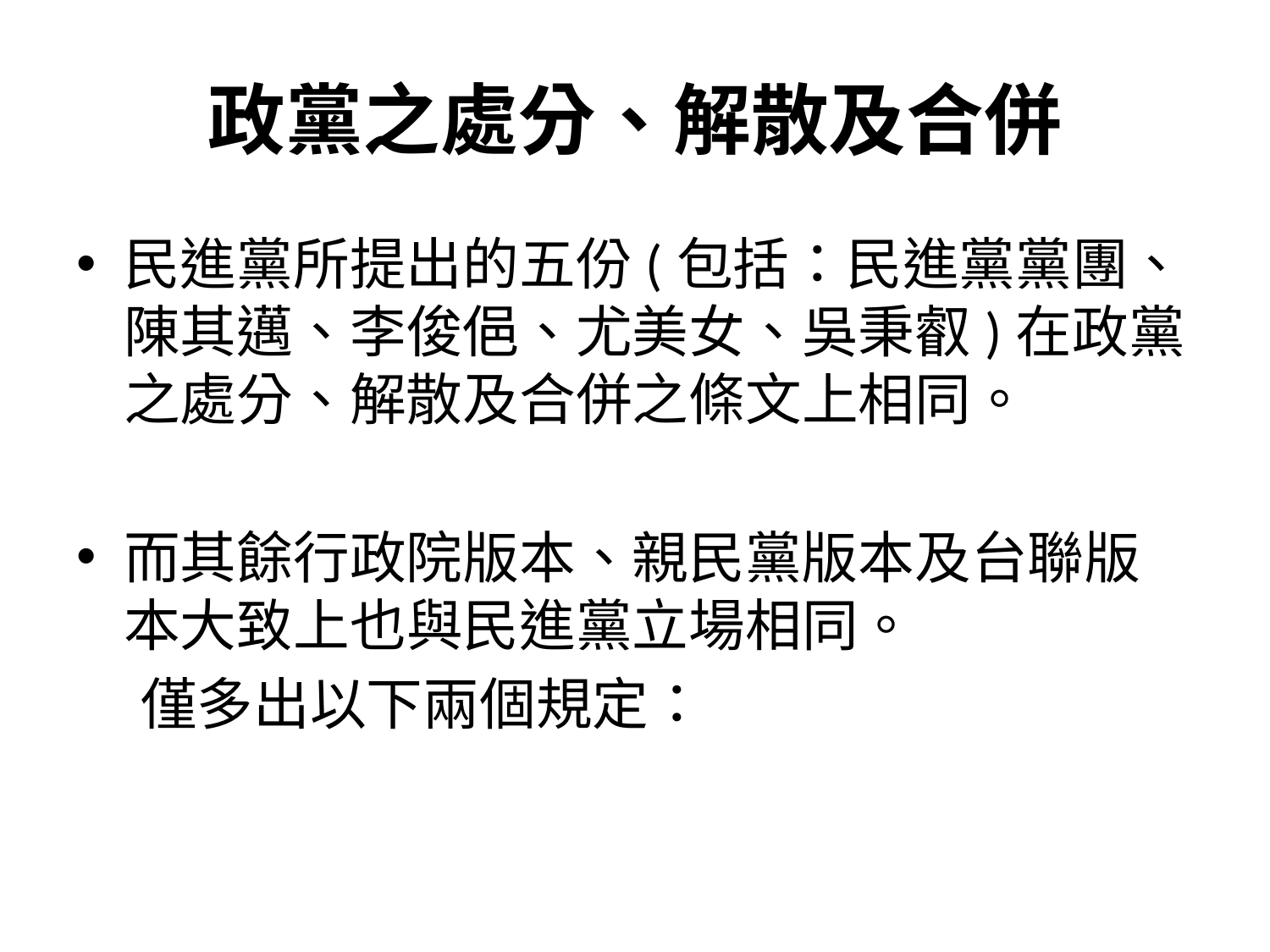

# 政黨之處分、解散及合併
民進黨所提出的五份(包括：民進黨黨團、陳其邁、李俊俋、尤美女、吳秉叡)在政黨之處分、解散及合併之條文上相同。

而其餘行政院版本、親民黨版本及台聯版本大致上也與民進黨立場相同。
    僅多出以下兩個規定：